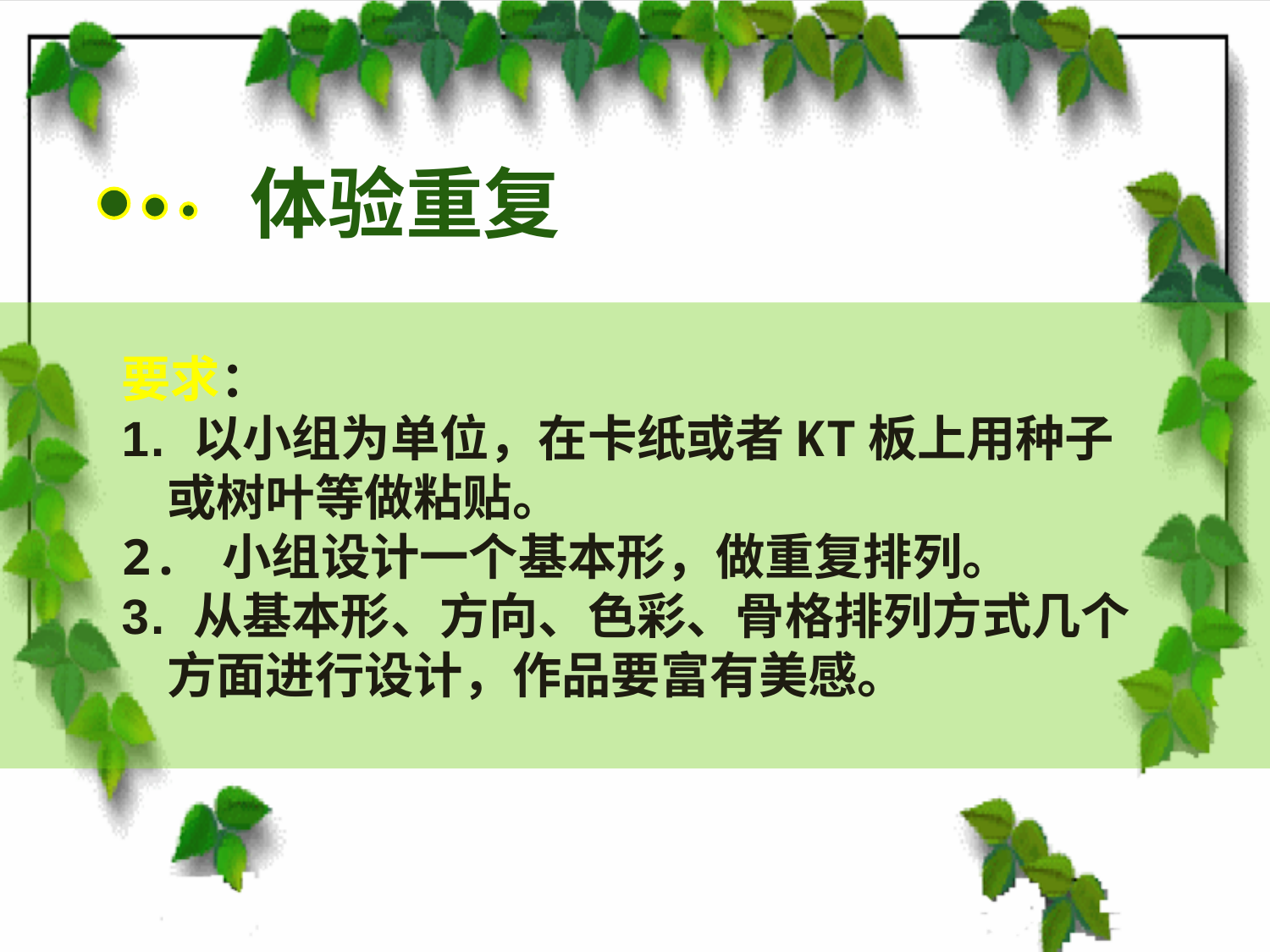

体验重复

要求：
以小组为单位，在卡纸或者KT板上用种子
   或树叶等做粘贴。
2. 小组设计一个基本形，做重复排列。
从基本形、方向、色彩、骨格排列方式几个
   方面进行设计，作品要富有美感。